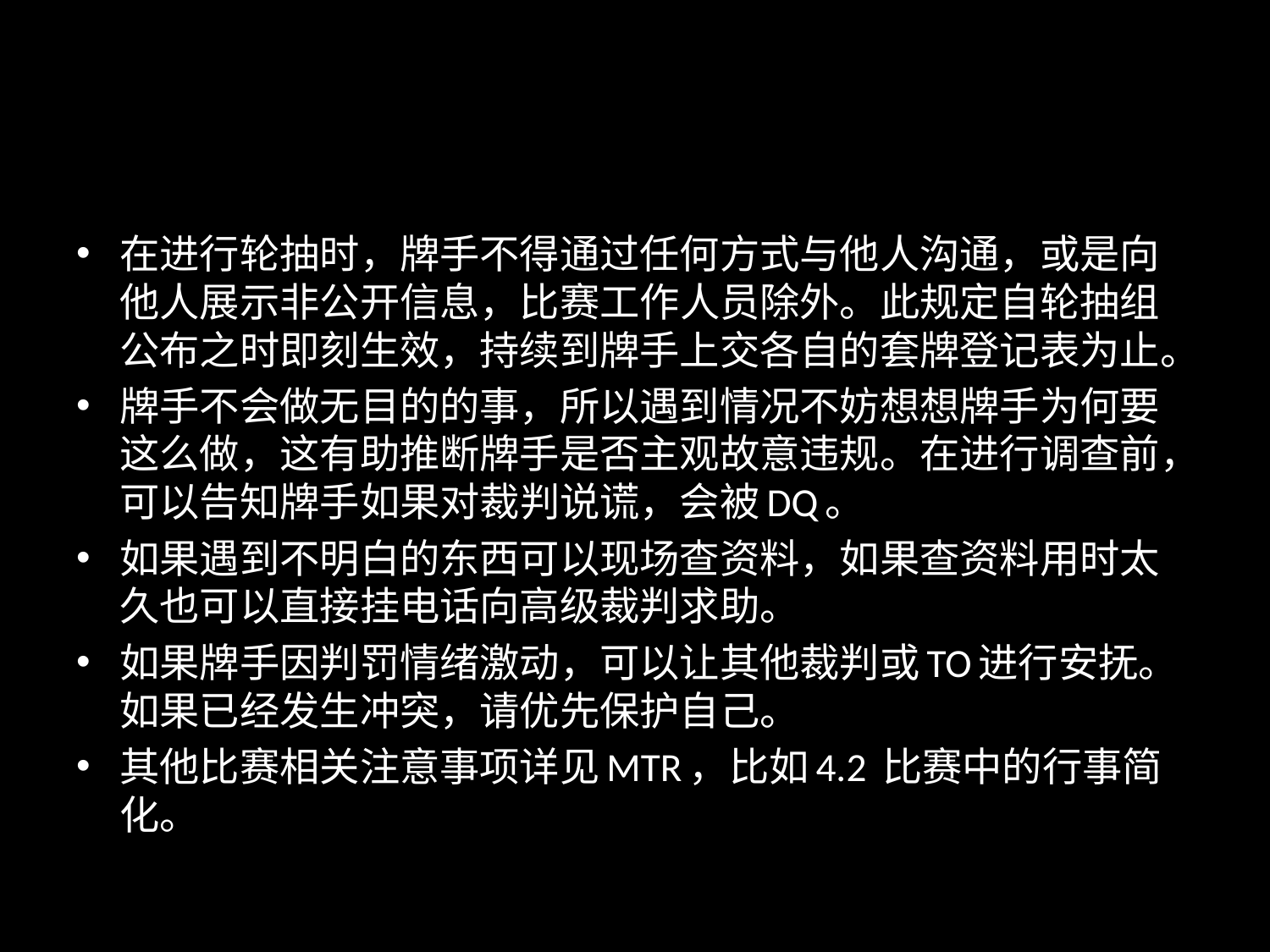

#
在进行轮抽时，牌手不得通过任何方式与他人沟通，或是向他人展示非公开信息，比赛工作人员除外。此规定自轮抽组公布之时即刻生效，持续到牌手上交各自的套牌登记表为止。
牌手不会做无目的的事，所以遇到情况不妨想想牌手为何要这么做，这有助推断牌手是否主观故意违规。在进行调查前，可以告知牌手如果对裁判说谎，会被DQ。
如果遇到不明白的东西可以现场查资料，如果查资料用时太久也可以直接挂电话向高级裁判求助。
如果牌手因判罚情绪激动，可以让其他裁判或TO进行安抚。如果已经发生冲突，请优先保护自己。
其他比赛相关注意事项详见MTR，比如4.2 比赛中的行事简化。